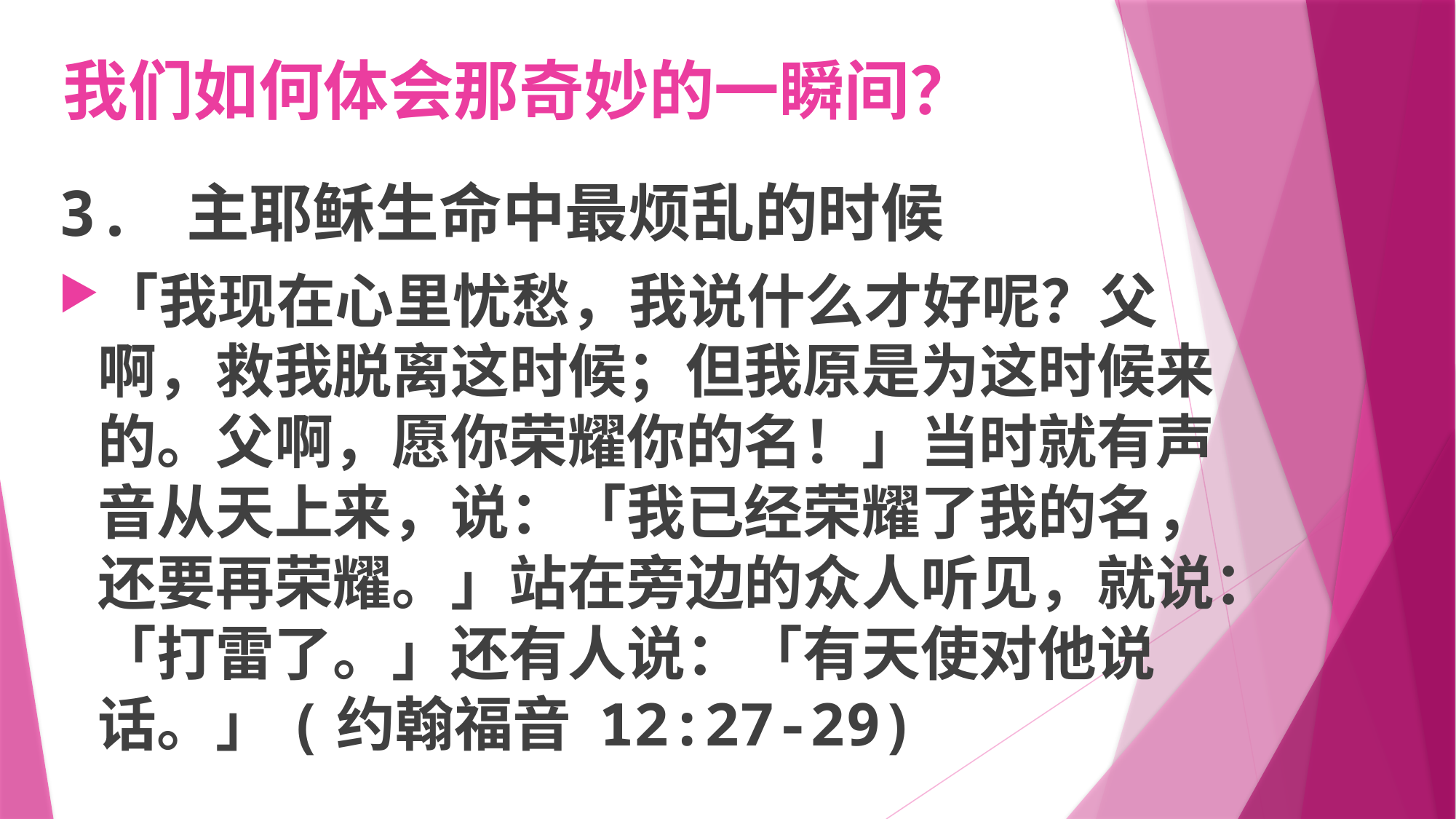

# 我们如何体会那奇妙的一瞬间？
3. 主耶稣生命中最烦乱的时候
「我现在心里忧愁，我说什么才好呢？父啊，救我脱离这时候；但我原是为这时候来的。父啊，愿你荣耀你的名！」当时就有声音从天上来，说：「我已经荣耀了我的名，还要再荣耀。」站在旁边的众人听见，就说：「打雷了。」还有人说：「有天使对他说话。」(约翰福音 12:27-29)